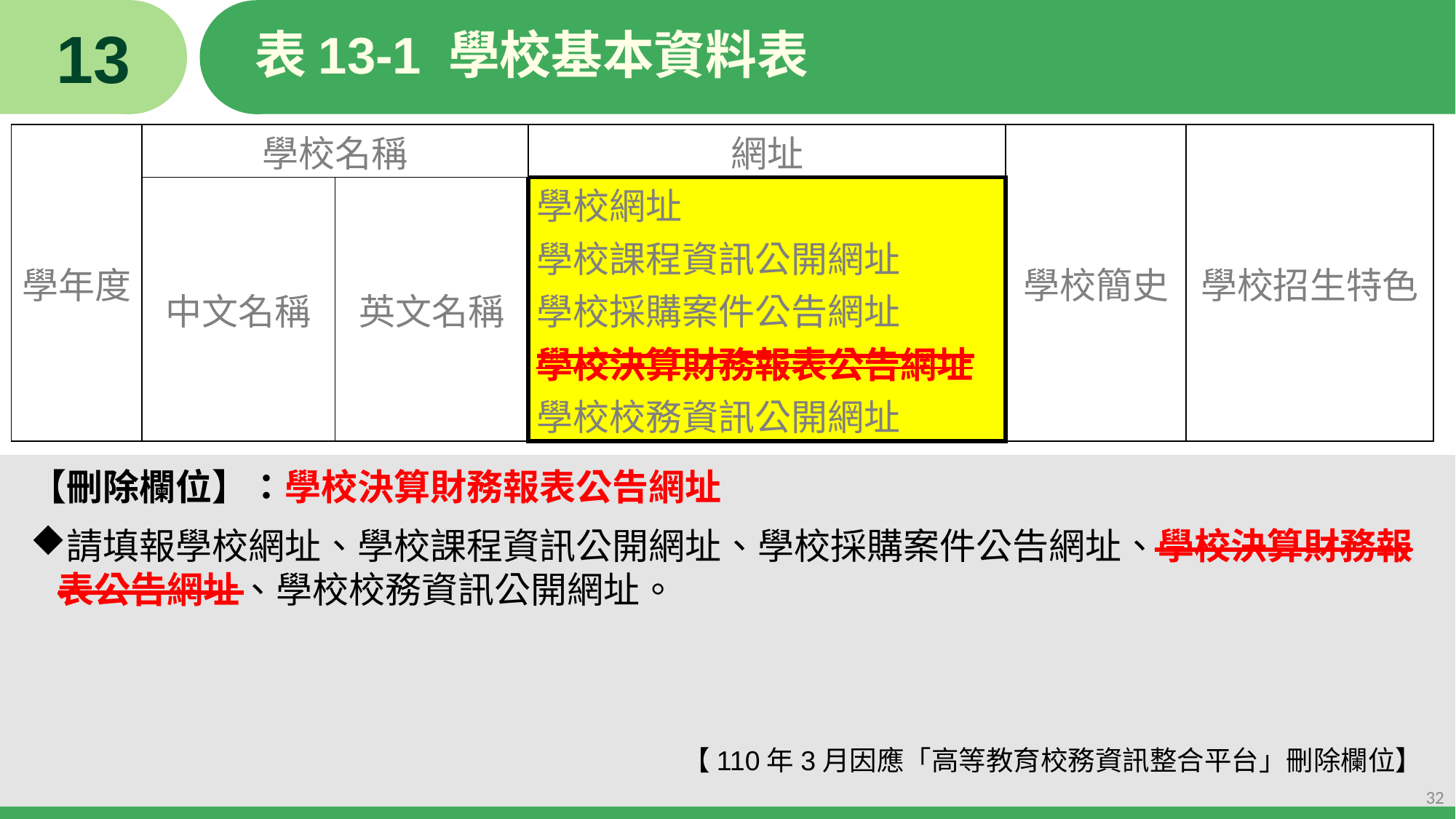

13
# 表13-1 學校基本資料表
| 學年度 | 學校名稱 |  | 網址 | 學校簡史 | 學校招生特色 |
| --- | --- | --- | --- | --- | --- |
|  | 中文名稱 | 英文名稱 | 學校網址 學校課程資訊公開網址 學校採購案件公告網址 學校決算財務報表公告網址 學校校務資訊公開網址 |  |  |
【刪除欄位】：學校決算財務報表公告網址
請填報學校網址、學校課程資訊公開網址、學校採購案件公告網址、學校決算財務報表公告網址、學校校務資訊公開網址。

【110年3月因應「高等教育校務資訊整合平台」刪除欄位】

32